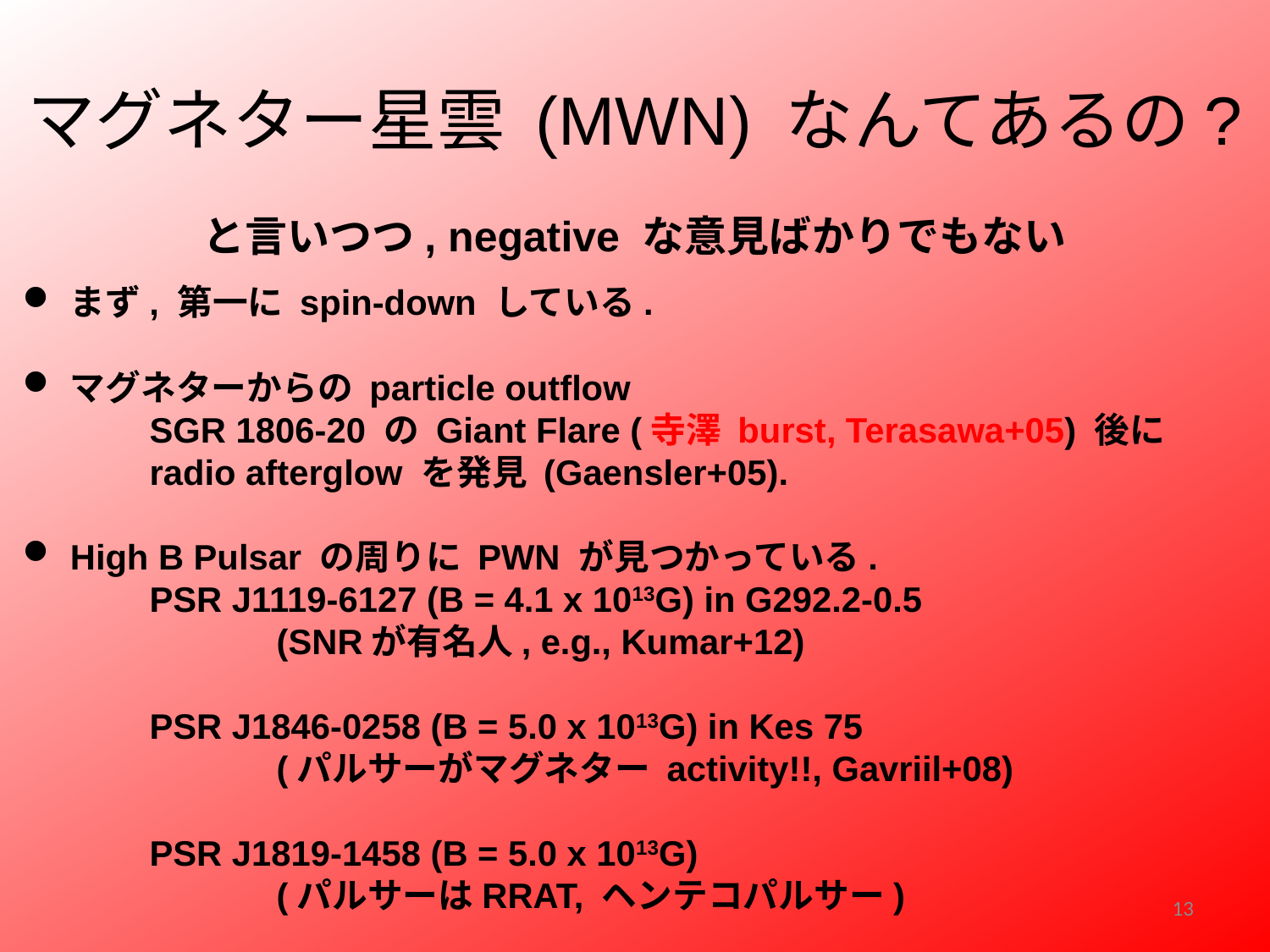

# マグネター星雲 (MWN) なんてあるの?
と言いつつ, negative な意見ばかりでもない
まず, 第一に spin-down している.

マグネターからの particle outflow
	SGR 1806-20 の Giant Flare (寺澤 burst, Terasawa+05) 後に 	radio afterglow を発見 (Gaensler+05).

High B Pulsar の周りに PWN が見つかっている.
	PSR J1119-6127 (B = 4.1 x 1013G) in G292.2-0.5
		(SNRが有名人, e.g., Kumar+12)

	PSR J1846-0258 (B = 5.0 x 1013G) in Kes 75
		(パルサーがマグネター activity!!, Gavriil+08)

	PSR J1819-1458 (B = 5.0 x 1013G)
		(パルサーはRRAT, ヘンテコパルサー)
13